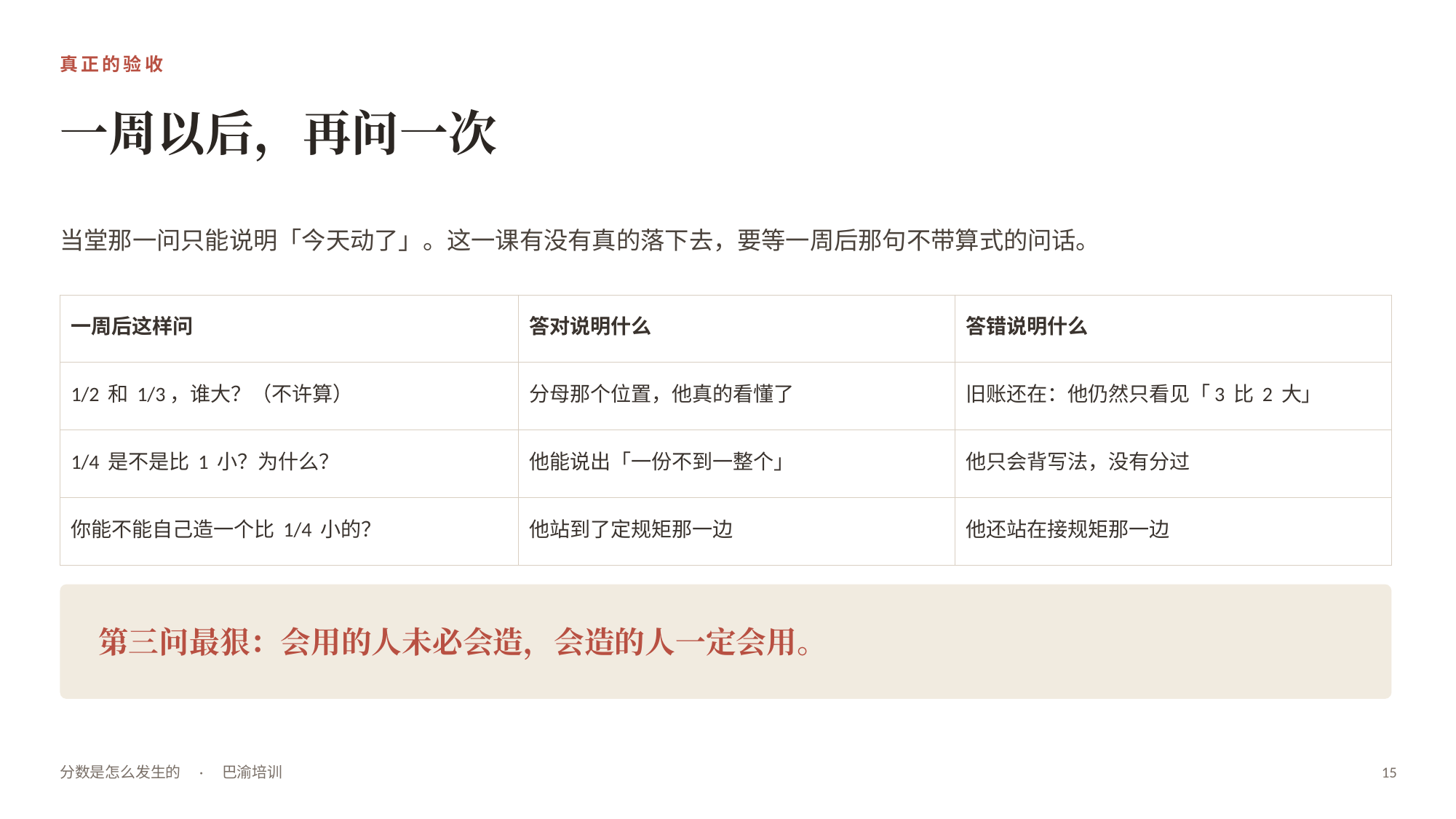

真正的验收
一周以后，再问一次
当堂那一问只能说明「今天动了」。这一课有没有真的落下去，要等一周后那句不带算式的问话。
| 一周后这样问 | 答对说明什么 | 答错说明什么 |
| --- | --- | --- |
| 1/2 和 1/3，谁大？（不许算） | 分母那个位置，他真的看懂了 | 旧账还在：他仍然只看见「3 比 2 大」 |
| 1/4 是不是比 1 小？为什么？ | 他能说出「一份不到一整个」 | 他只会背写法，没有分过 |
| 你能不能自己造一个比 1/4 小的？ | 他站到了定规矩那一边 | 他还站在接规矩那一边 |

第三问最狠：会用的人未必会造，会造的人一定会用。
分数是怎么发生的　·　巴渝培训
15